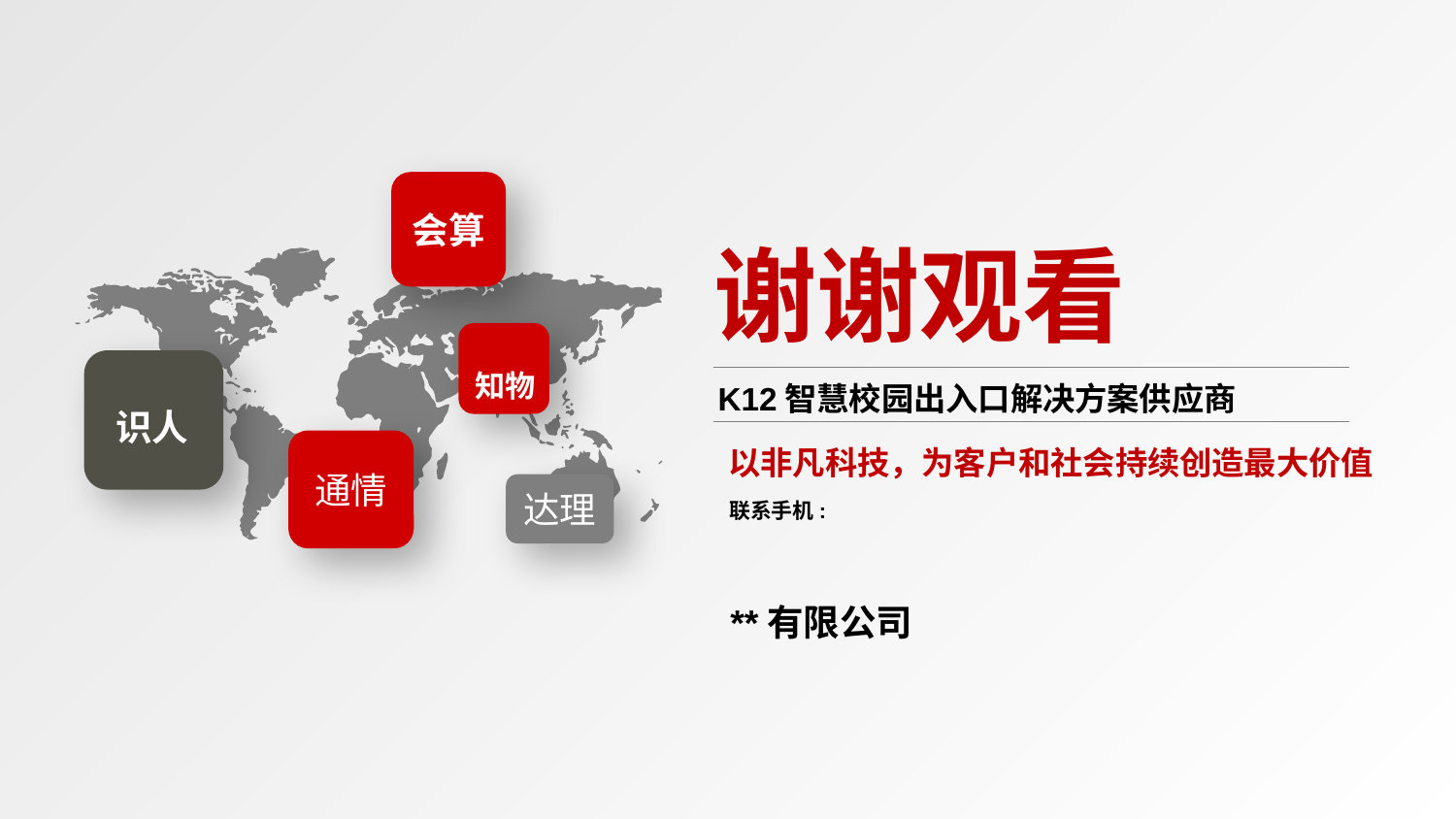

会算
谢谢观看

知物
        K12智慧校园出入口解决方案供应商
识人
通情
以非凡科技，为客户和社会持续创造最大价值
达理
联系手机:

# **有限公司